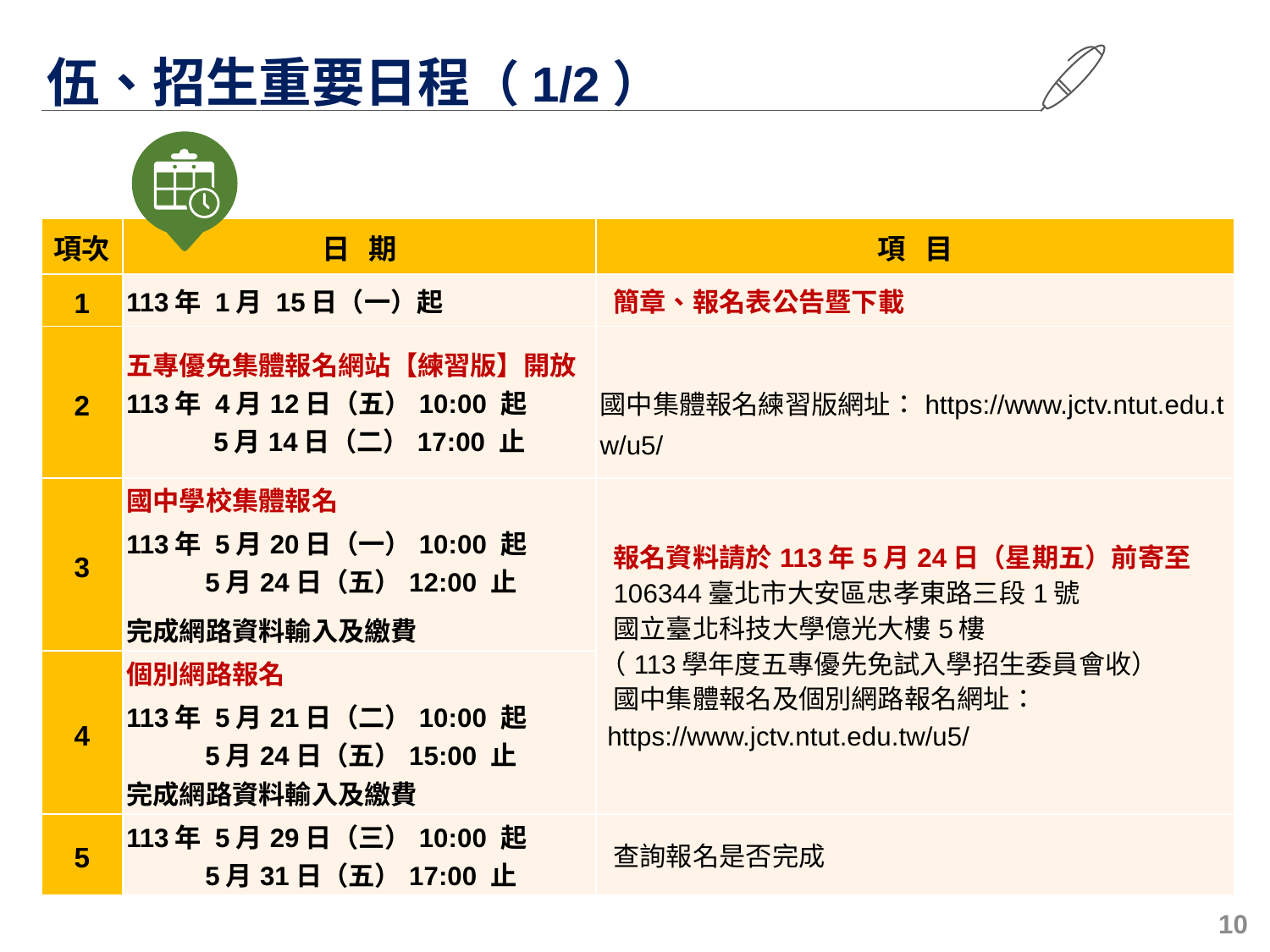

伍、招生重要日程（1/2）

| 項次 | 日 期 | 項 目 |
| --- | --- | --- |
| 1 | 113年 1月 15日（一）起 | 簡章、報名表公告暨下載 |
| 2 | 五專優免集體報名網站【練習版】開放 113年 4月12日（五）10:00 起 　　　5月14日（二）17:00 止 | 國中集體報名練習版網址：https://www.jctv.ntut.edu.tw/u5/ |
| 3 | 國中學校集體報名 113年 5月20日（一）10:00 起 5月24日（五）12:00 止 完成網路資料輸入及繳費 | 報名資料請於113年5月24日（星期五）前寄至 106344臺北市大安區忠孝東路三段1號 國立臺北科技大學億光大樓5樓 （113學年度五專優先免試入學招生委員會收） 國中集體報名及個別網路報名網址： https://www.jctv.ntut.edu.tw/u5/ |
| 4 | 個別網路報名 113年 5月21日（二）10:00 起 5月24日（五）15:00 止 完成網路資料輸入及繳費 |  |
| 5 | 113年 5月29日（三）10:00 起 5月31日（五）17:00 止 | 查詢報名是否完成 |
10